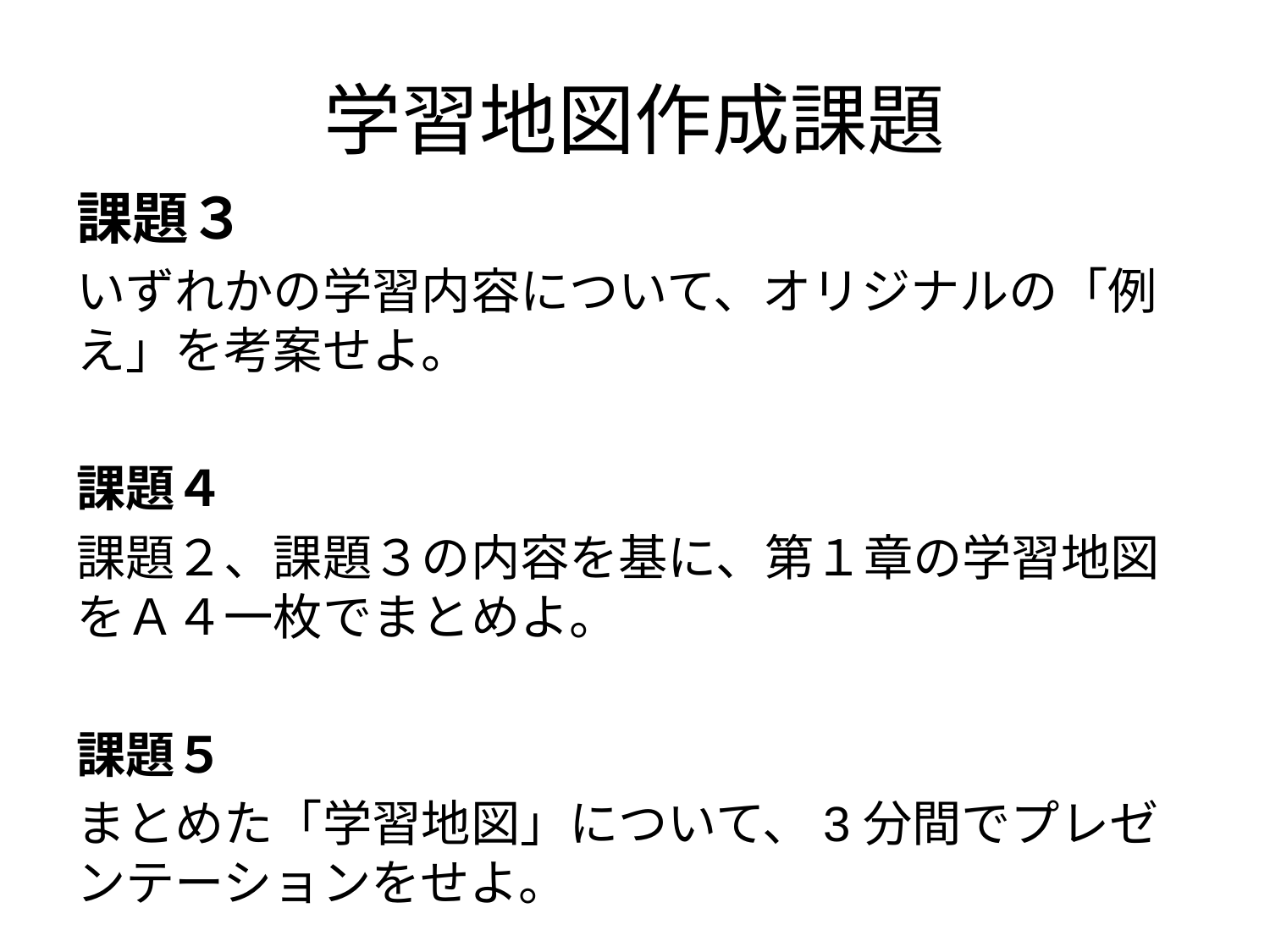

# 学習地図作成課題
課題３
いずれかの学習内容について、オリジナルの「例え」を考案せよ。

課題４
課題２、課題３の内容を基に、第１章の学習地図をＡ４一枚でまとめよ。

課題５
まとめた「学習地図」について、3分間でプレゼンテーションをせよ。